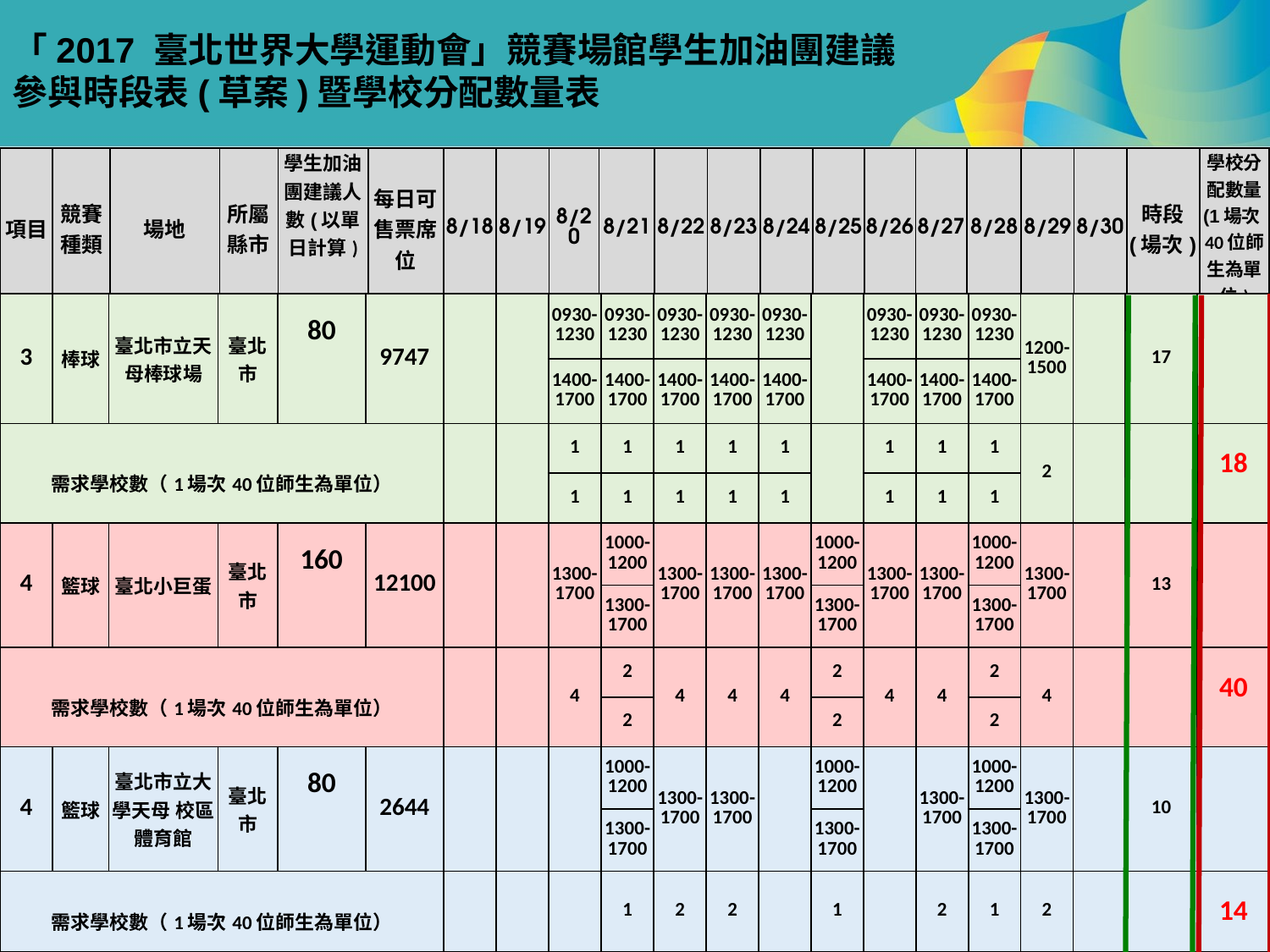

「2017 臺北世界大學運動會」競賽場館學生加油團建議參與時段表(草案)暨學校分配數量表
| 項目 | 競賽 種類 | 場地 | 所屬 縣市 | 學生加油團建議人數(以單日計算) | 每日可售票席位 | 8/18 | 8/19 | 8/20 | 8/21 | 8/22 | 8/23 | 8/24 | 8/25 | 8/26 | 8/27 | 8/28 | 8/29 | 8/30 | 時段 (場次) | 學校分配數量 (1場次40位師生為單位) |
| --- | --- | --- | --- | --- | --- | --- | --- | --- | --- | --- | --- | --- | --- | --- | --- | --- | --- | --- | --- | --- |
| 3 | 棒球 | 臺北市立天母棒球場 | 臺北市 | 80 | 9747 |  |  | 0930- 1230 | 0930- 1230 | 0930- 1230 | 0930- 1230 | 0930- 1230 |  | 0930- 1230 | 0930- 1230 | 0930- 1230 | 1200- 1500 |  | 17 |  |
| --- | --- | --- | --- | --- | --- | --- | --- | --- | --- | --- | --- | --- | --- | --- | --- | --- | --- | --- | --- | --- |
|  |  |  |  |  |  |  |  | 1400- 1700 | 1400- 1700 | 1400- 1700 | 1400- 1700 | 1400- 1700 |  | 1400- 1700 | 1400- 1700 | 1400- 1700 |  |  |  |  |
| 需求學校數（1場次40位師生為單位） |  |  |  |  |  |  |  | 1 | 1 | 1 | 1 | 1 |  | 1 | 1 | 1 | 2 |  |  | 18 |
|  |  |  |  |  |  |  |  | 1 | 1 | 1 | 1 | 1 |  | 1 | 1 | 1 |  |  |  |  |
| 4 | 籃球 | 臺北小巨蛋 | 臺北市 | 160 | 12100 |  |  | 1300- 1700 | 1000- 1200 | 1300- 1700 | 1300- 1700 | 1300- 1700 | 1000- 1200 | 1300- 1700 | 1300- 1700 | 1000- 1200 | 1300- 1700 |  | 13 |  |
|  |  |  |  |  |  |  |  |  | 1300- 1700 |  |  |  | 1300- 1700 |  |  | 1300- 1700 |  |  |  |  |
| 需求學校數（1場次40位師生為單位） |  |  |  |  |  |  |  | 4 | 2 | 4 | 4 | 4 | 2 | 4 | 4 | 2 | 4 |  |  | 40 |
|  |  |  |  |  |  |  |  |  | 2 |  |  |  | 2 |  |  | 2 |  |  |  |  |
| 4 | 籃球 | 臺北市立大學天母 校區體育館 | 臺北市 | 80 | 2644 |  |  |  | 1000- 1200 | 1300- 1700 | 1300- 1700 |  | 1000- 1200 |  | 1300- 1700 | 1000- 1200 | 1300- 1700 |  | 10 |  |
|  |  |  |  |  |  |  |  |  | 1300- 1700 |  |  |  | 1300- 1700 |  |  | 1300- 1700 |  |  |  |  |
| 需求學校數（1場次40位師生為單位） |  |  |  |  |  |  |  |  | 1 | 2 | 2 |  | 1 |  | 2 | 1 | 2 |  |  | 14 |